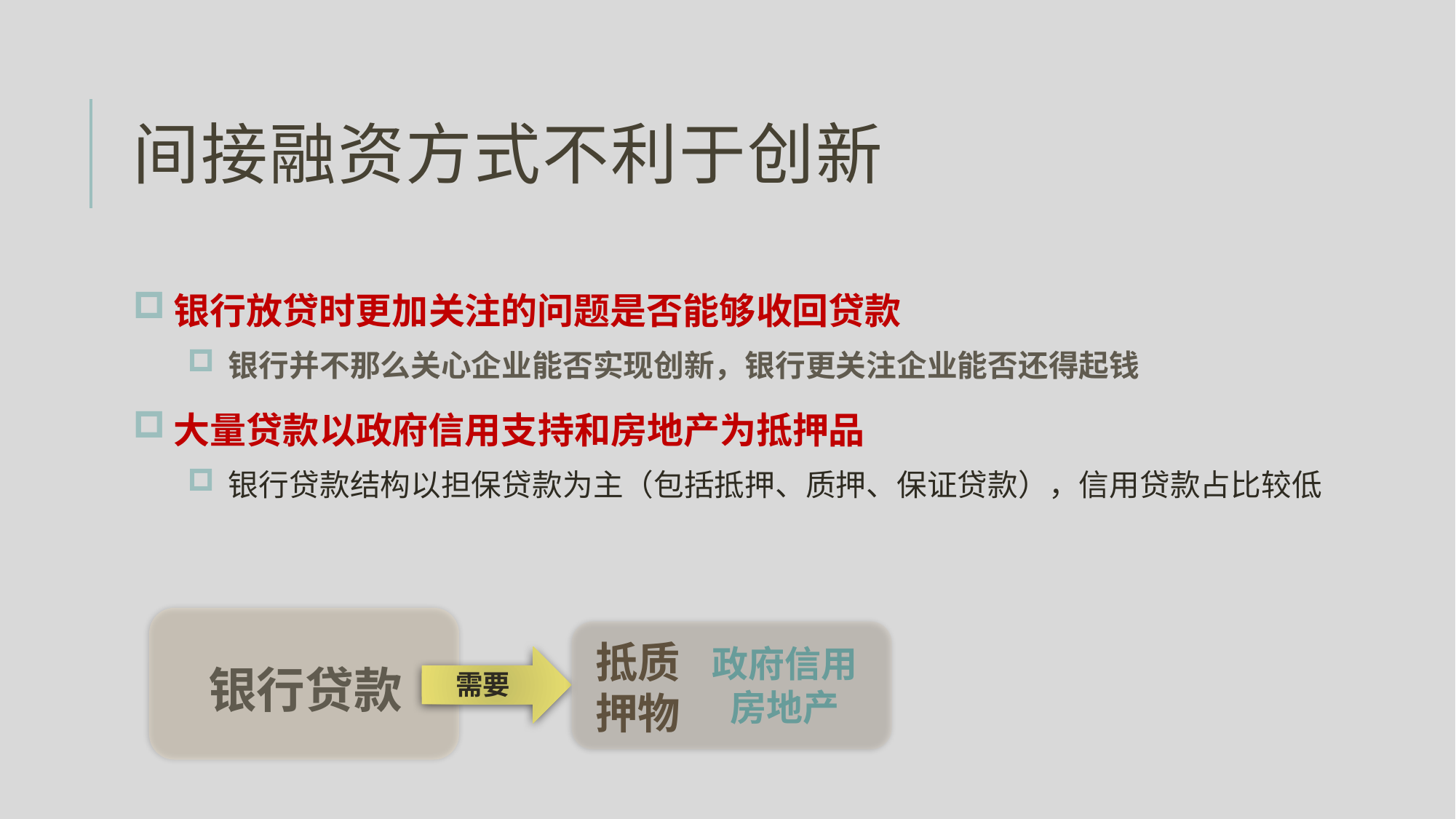

# 间接融资方式不利于创新
银行放贷时更加关注的问题是否能够收回贷款
银行并不那么关心企业能否实现创新，银行更关注企业能否还得起钱
大量贷款以政府信用支持和房地产为抵押品
银行贷款结构以担保贷款为主（包括抵押、质押、保证贷款），信用贷款占比较低

银行贷款

抵质押物
政府信用 房地产
需要